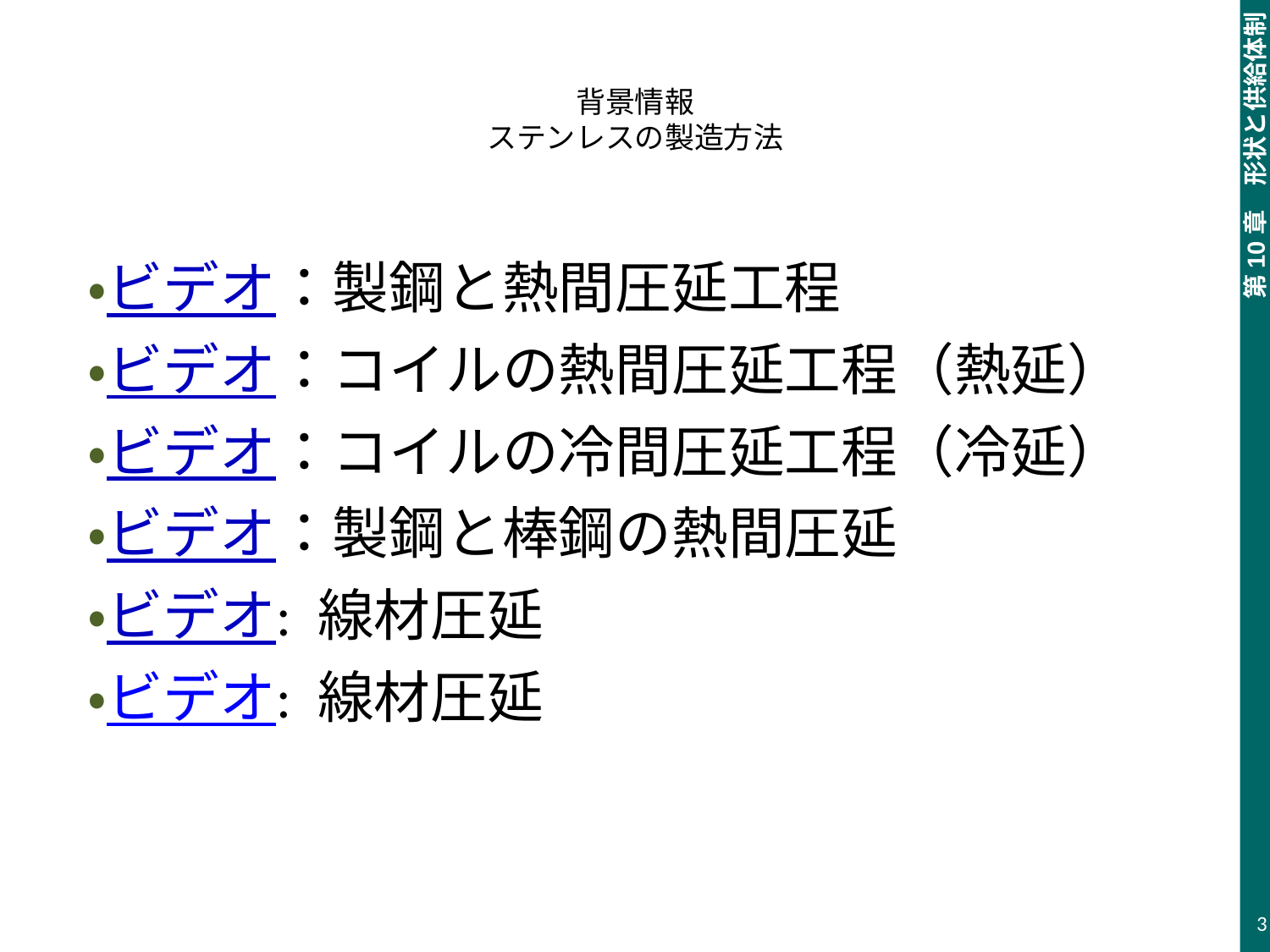

# 背景情報 ステンレスの製造方法
・ビデオ：製鋼と熱間圧延工程
・ビデオ：コイルの熱間圧延工程（熱延）
・ビデオ：コイルの冷間圧延工程（冷延）
・ビデオ：製鋼と棒鋼の熱間圧延
・ビデオ: 線材圧延
・ビデオ: 線材圧延
3